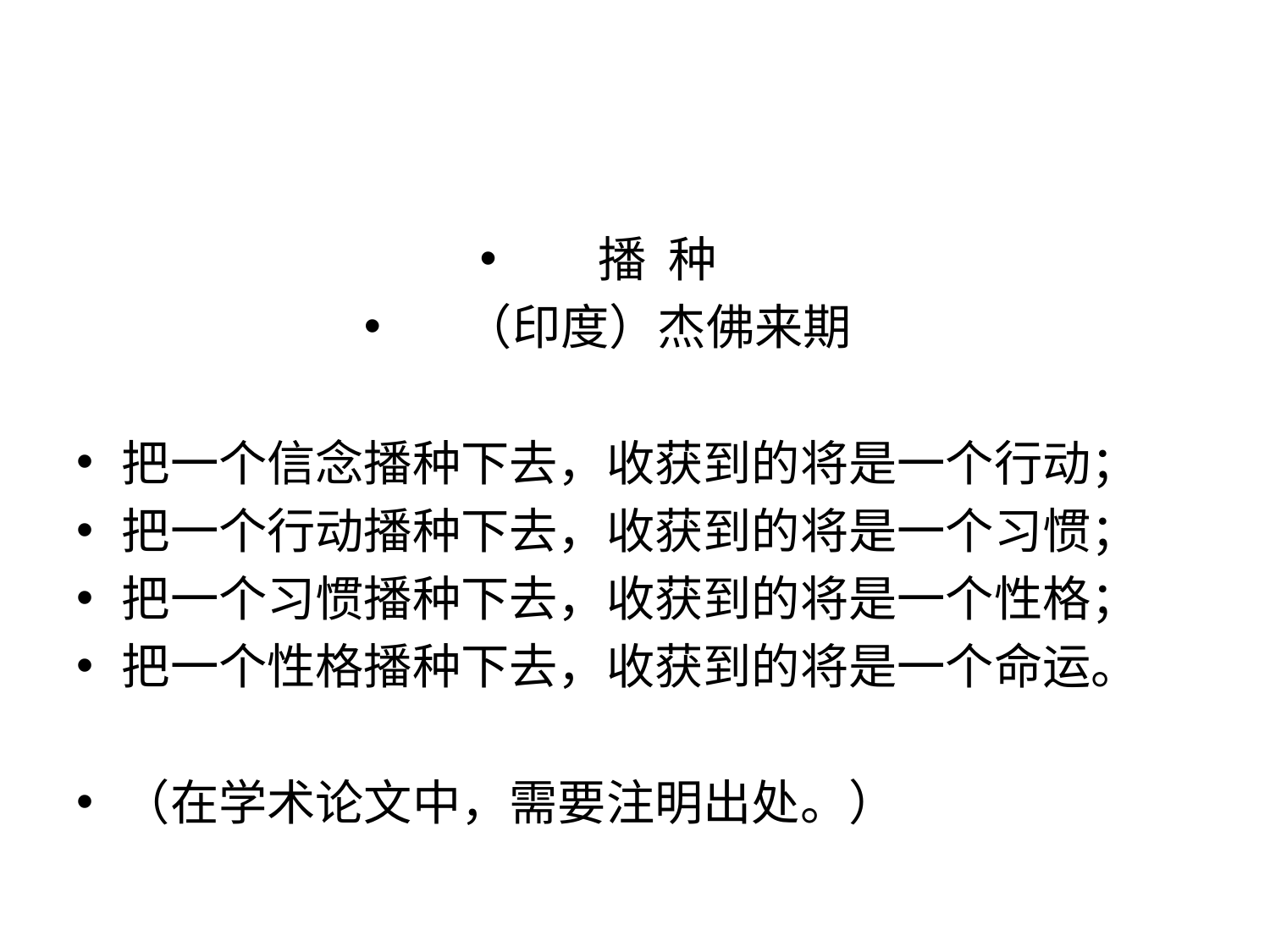

#
播  种
（印度）杰佛来期

把一个信念播种下去，收获到的将是一个行动；
把一个行动播种下去，收获到的将是一个习惯；
把一个习惯播种下去，收获到的将是一个性格；
把一个性格播种下去，收获到的将是一个命运。

（在学术论文中，需要注明出处。）